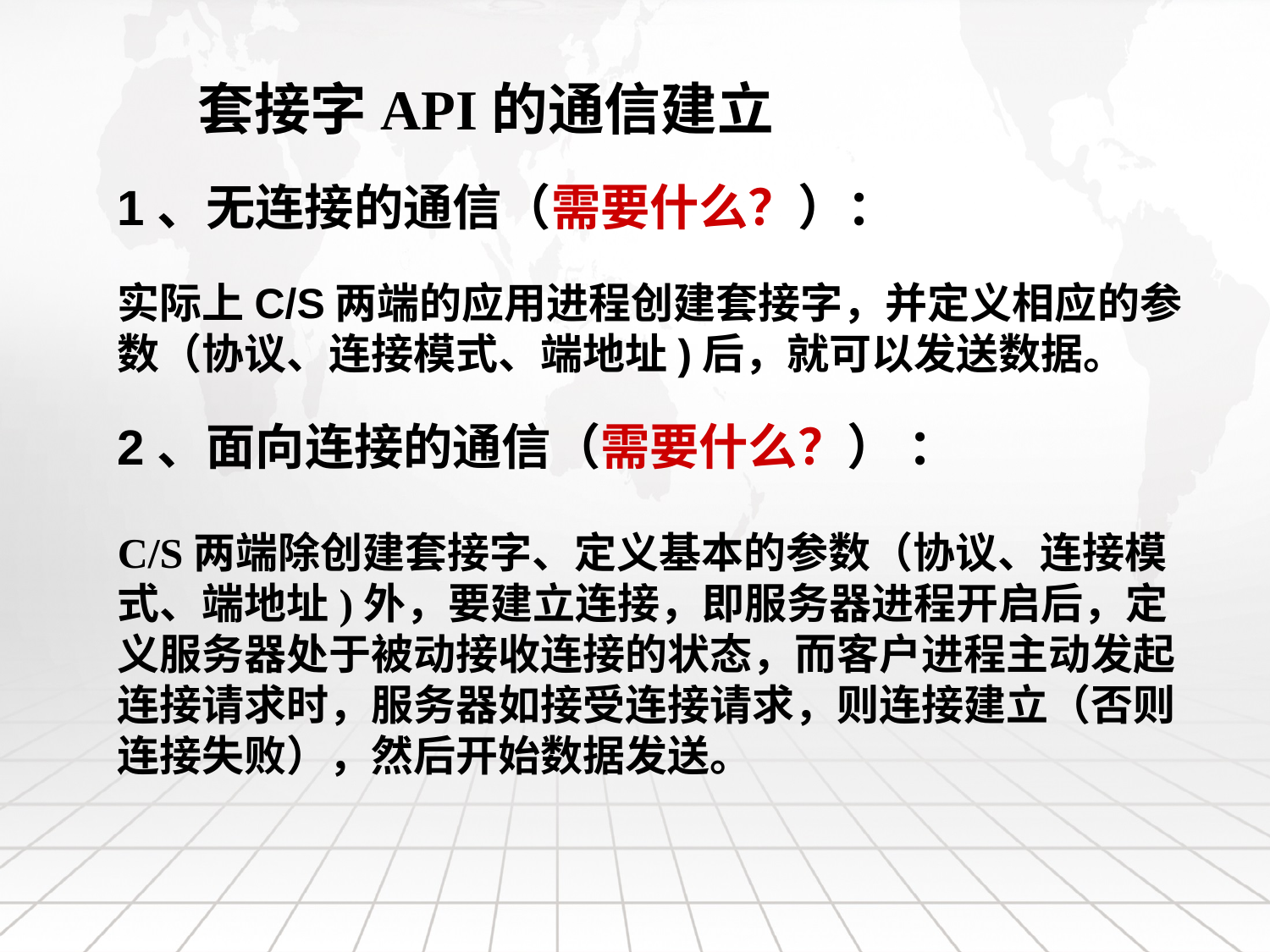

套接字API的通信建立
1、无连接的通信（需要什么？）：
实际上C/S两端的应用进程创建套接字，并定义相应的参数（协议、连接模式、端地址)后，就可以发送数据。
2、面向连接的通信（需要什么？） ：
C/S两端除创建套接字、定义基本的参数（协议、连接模式、端地址)外，要建立连接，即服务器进程开启后，定义服务器处于被动接收连接的状态，而客户进程主动发起连接请求时，服务器如接受连接请求，则连接建立（否则连接失败），然后开始数据发送。